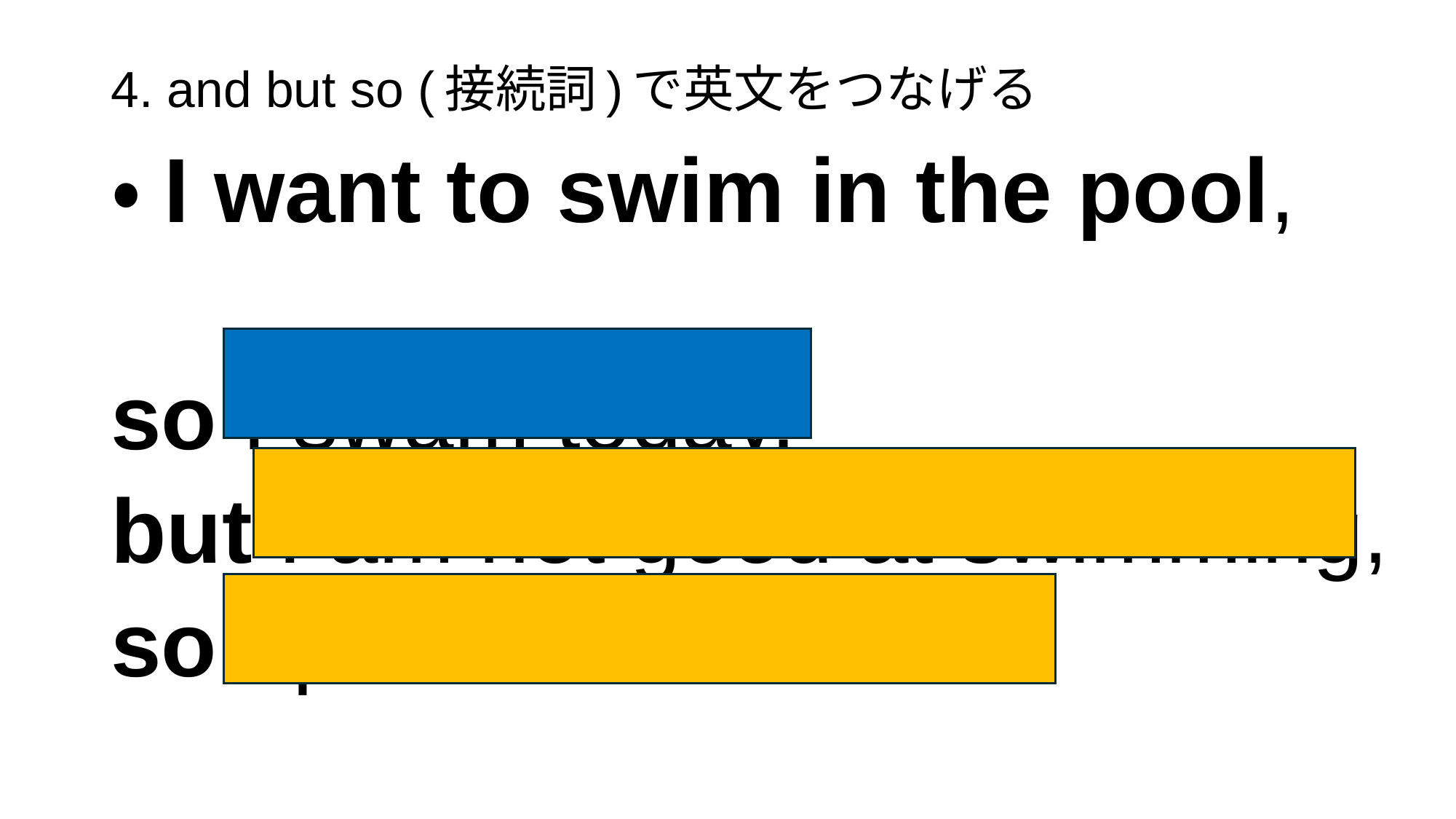

# 4. and but so (接続詞)で英文をつなげる
・I want to swim in the pool,

so I swam today,
but I am not good at swimming,
so I practiced a lot.